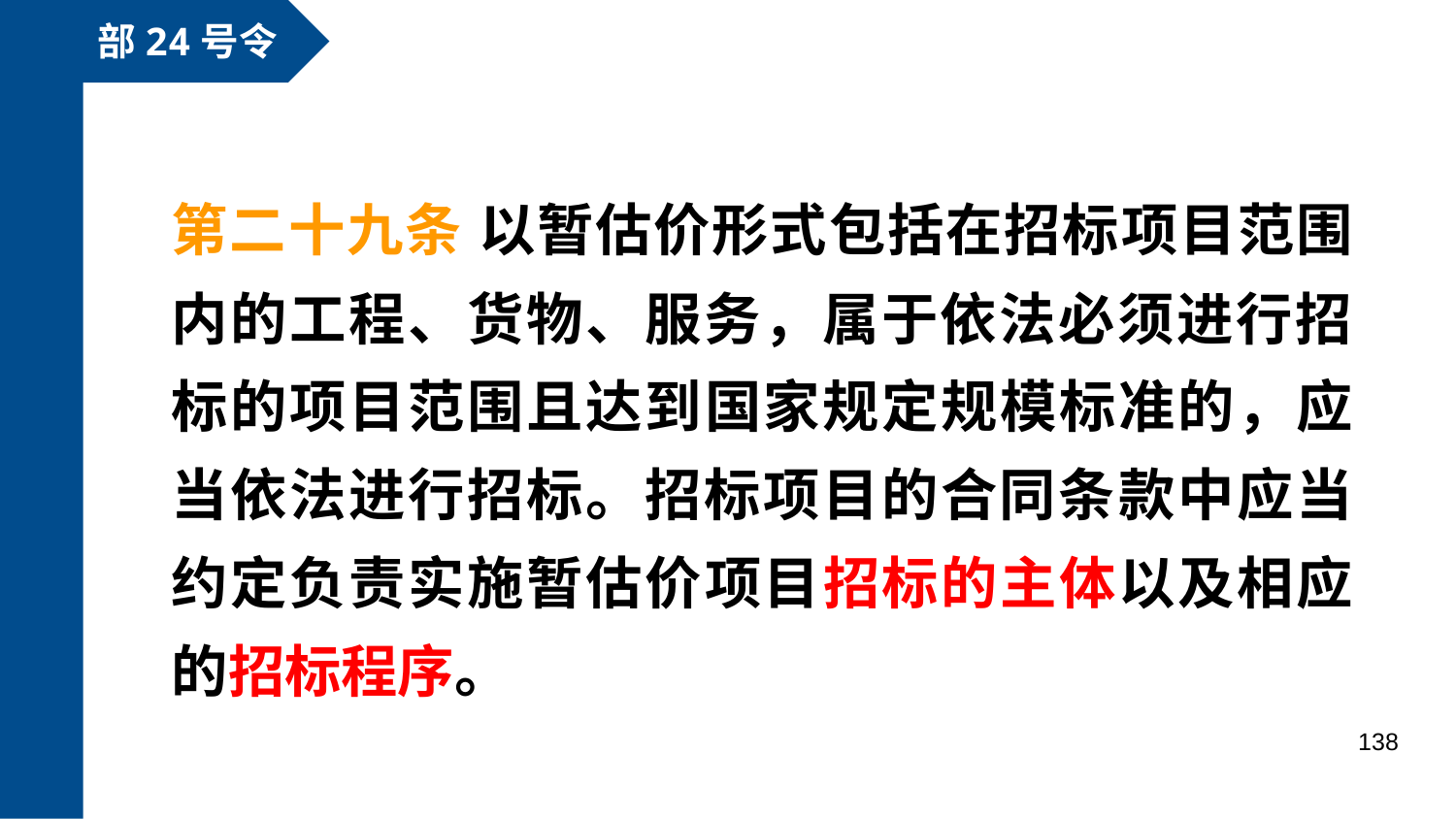

部24号令
第二十九条 以暂估价形式包括在招标项目范围内的工程、货物、服务，属于依法必须进行招标的项目范围且达到国家规定规模标准的，应当依法进行招标。招标项目的合同条款中应当约定负责实施暂估价项目招标的主体以及相应的招标程序。
138